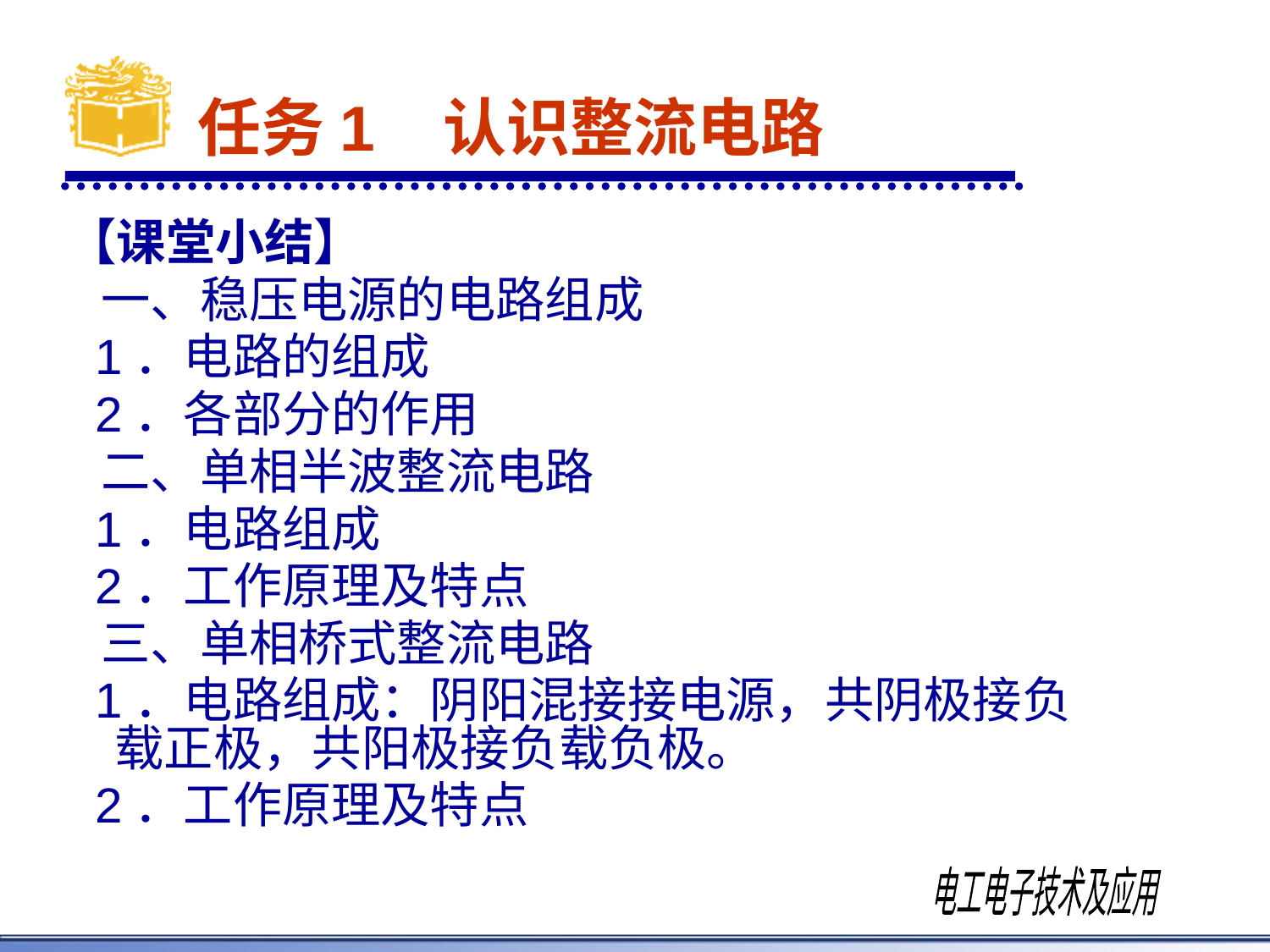

任务1   认识整流电路
【课堂小结】
  一、稳压电源的电路组成
  1．电路的组成
  2．各部分的作用
  二、单相半波整流电路
  1．电路组成
  2．工作原理及特点
  三、单相桥式整流电路
  1．电路组成：阴阳混接接电源，共阴极接负载正极，共阳极接负载负极。
  2．工作原理及特点